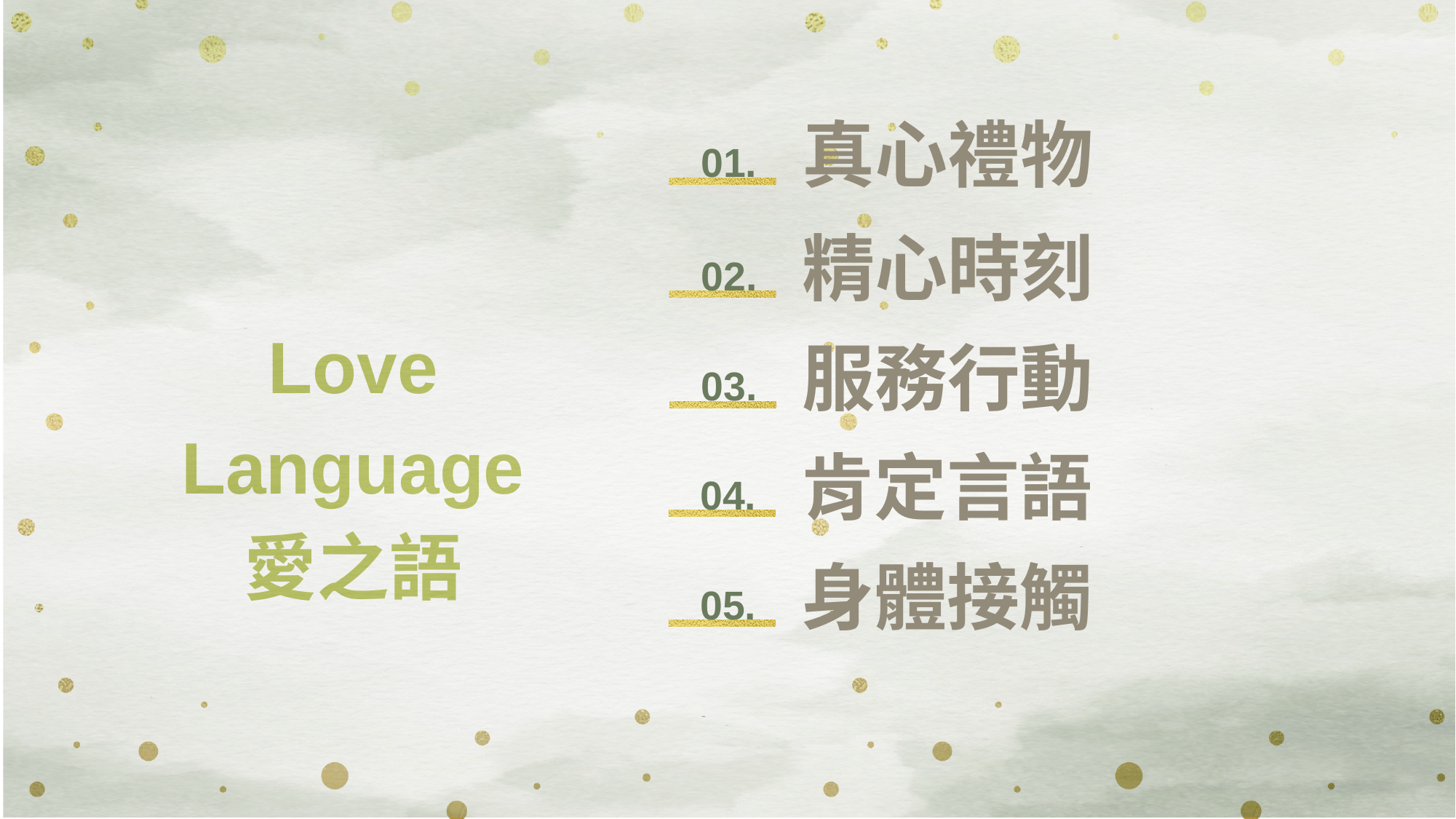

真心禮物
01.

精心時刻
02.

服務行動
03.

Love Language
愛之語
肯定言語
04.

身體接觸
05.